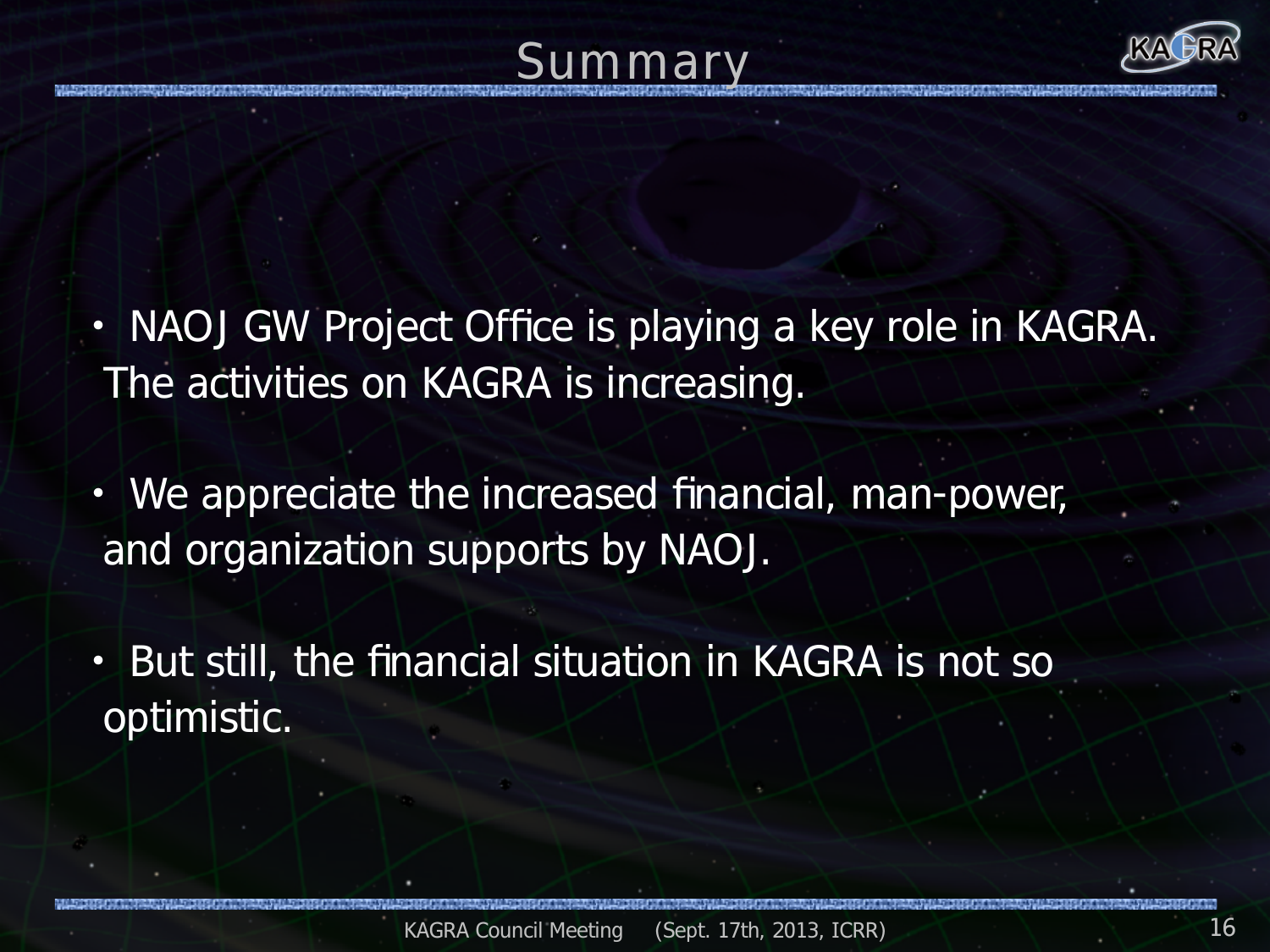

# Summary
・NAOJ GW Project Office is playing a key role in KAGRA.
  The activities on KAGRA is increasing.

・We appreciate the increased financial, man-power,
  and organization supports by NAOJ.

・But still, the financial situation in KAGRA is not so
  optimistic.
16
KAGRA Council Meeting　(Sept. 17th, 2013, ICRR)